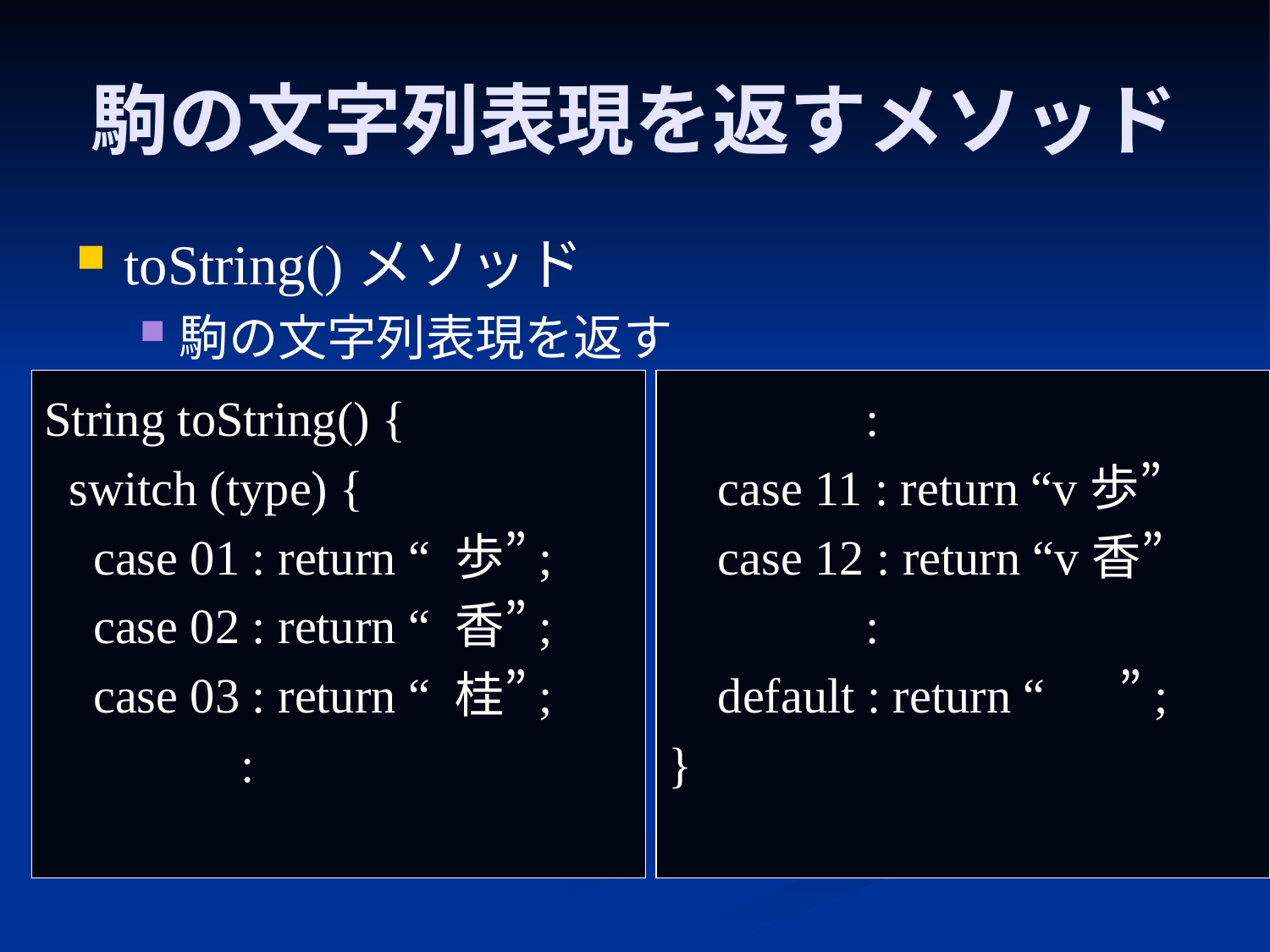

# 駒の文字列表現を返すメソッド
toString()メソッド
駒の文字列表現を返す
String toString() {
  switch (type) {
    case 01 : return “ 歩”;
    case 02 : return “ 香”;
    case 03 : return “ 桂”;
                :

                :
    case 11 : return “v歩”
    case 12 : return “v香”
                :
    default : return “ 　”;
}